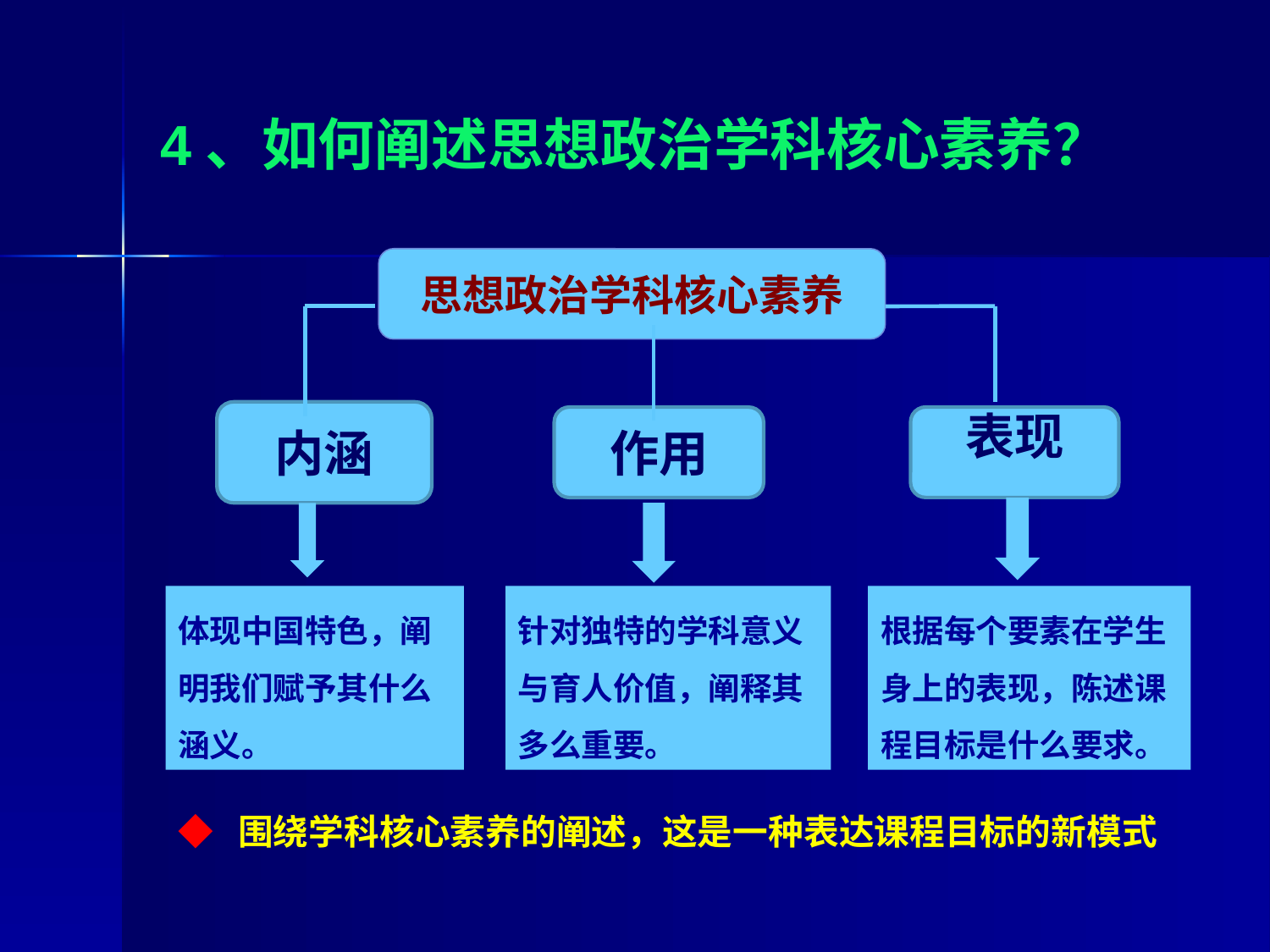

4、如何阐述思想政治学科核心素养？

思想政治学科核心素养

内涵

表现

作用

体现中国特色，阐明我们赋予其什么涵义。
针对独特的学科意义与育人价值，阐释其多么重要。
根据每个要素在学生身上的表现，陈述课程目标是什么要求。
◆  围绕学科核心素养的阐述，这是一种表达课程目标的新模式